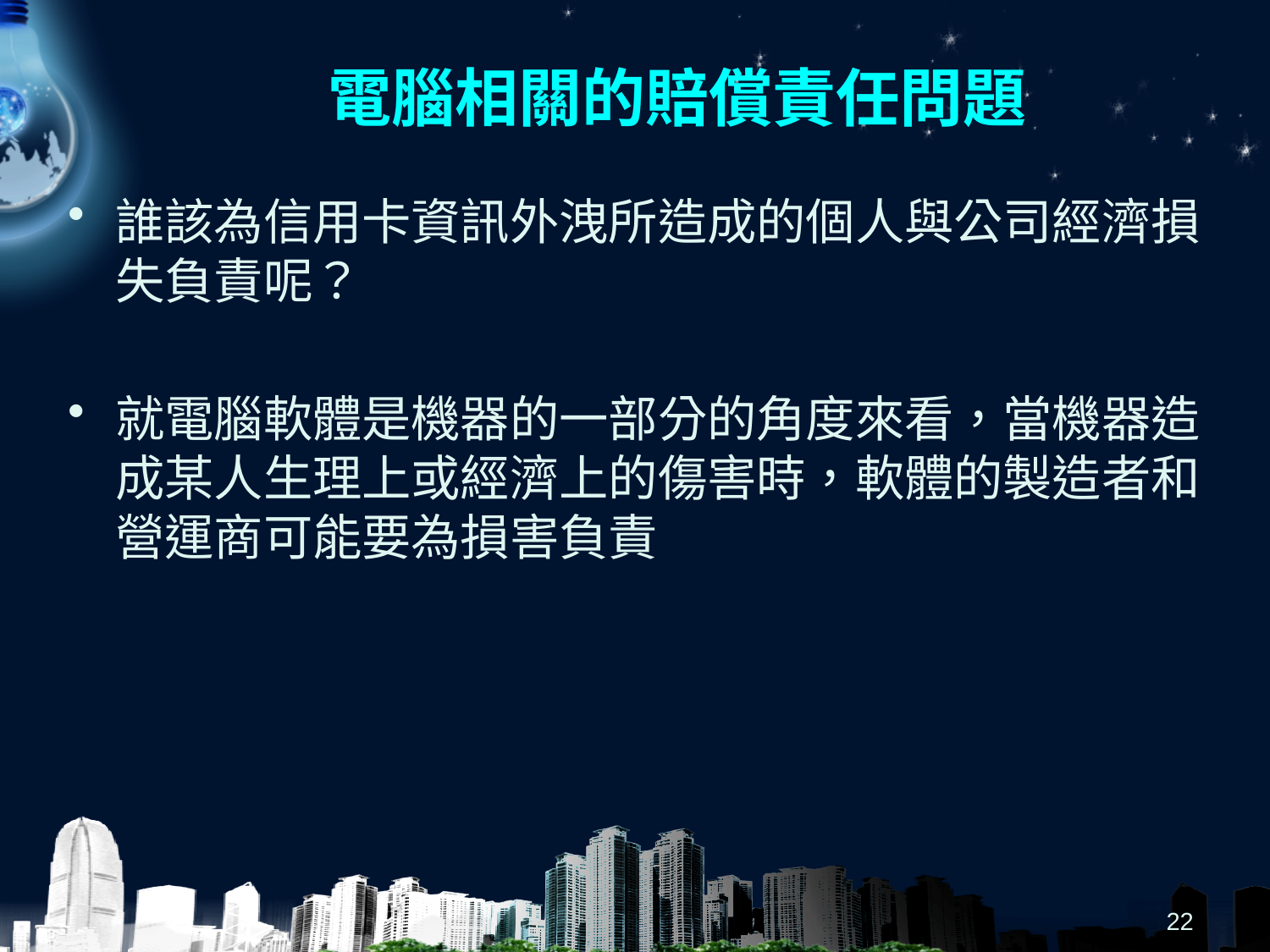

# 電腦相關的賠償責任問題
誰該為信用卡資訊外洩所造成的個人與公司經濟損失負責呢？

就電腦軟體是機器的一部分的角度來看，當機器造成某人生理上或經濟上的傷害時，軟體的製造者和營運商可能要為損害負責
22